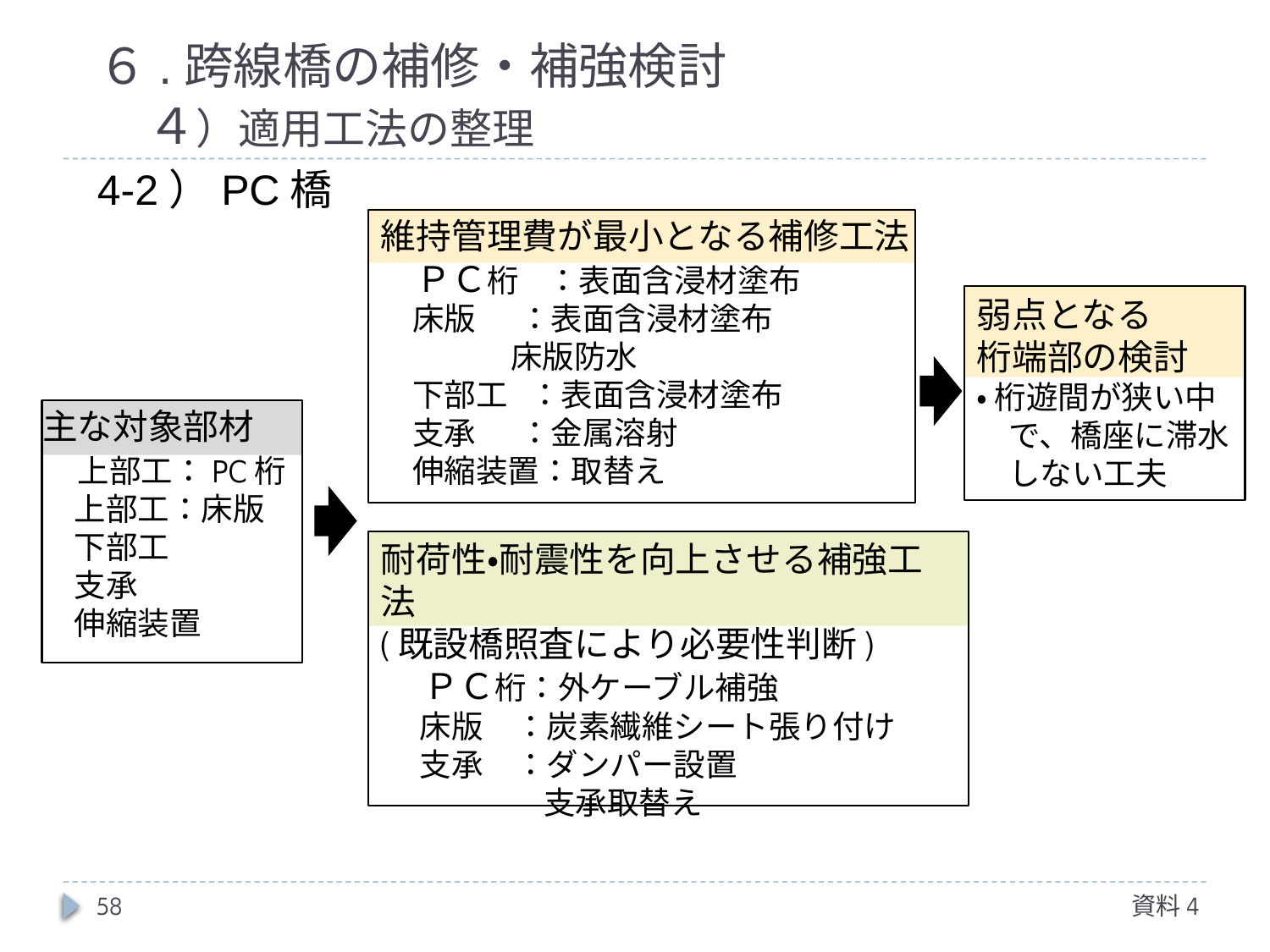

６.跨線橋の補修・補強検討
　４）適用工法の整理
4-2）PC橋
維持管理費が最小となる補修工法
　ＰＣ桁    ：表面含浸材塗布
　床版      ：表面含浸材塗布
                 床版防水
　下部工   ：表面含浸材塗布
　支承      ：金属溶射
　伸縮装置：取替え

弱点となる
桁端部の検討
・ 桁遊間が狭い中
　で、橋座に滞水
　しない工夫

主な対象部材
　上部工：PC桁
　上部工：床版
　下部工
　支承
　伸縮装置

耐荷性・耐震性を向上させる補強工法
(既設橋照査により必要性判断)
　 ＰＣ桁：外ケーブル補強
　 床版　：炭素繊維シート張り付け
　 支承　：ダンパー設置
　　　　     支承取替え
58
資料4